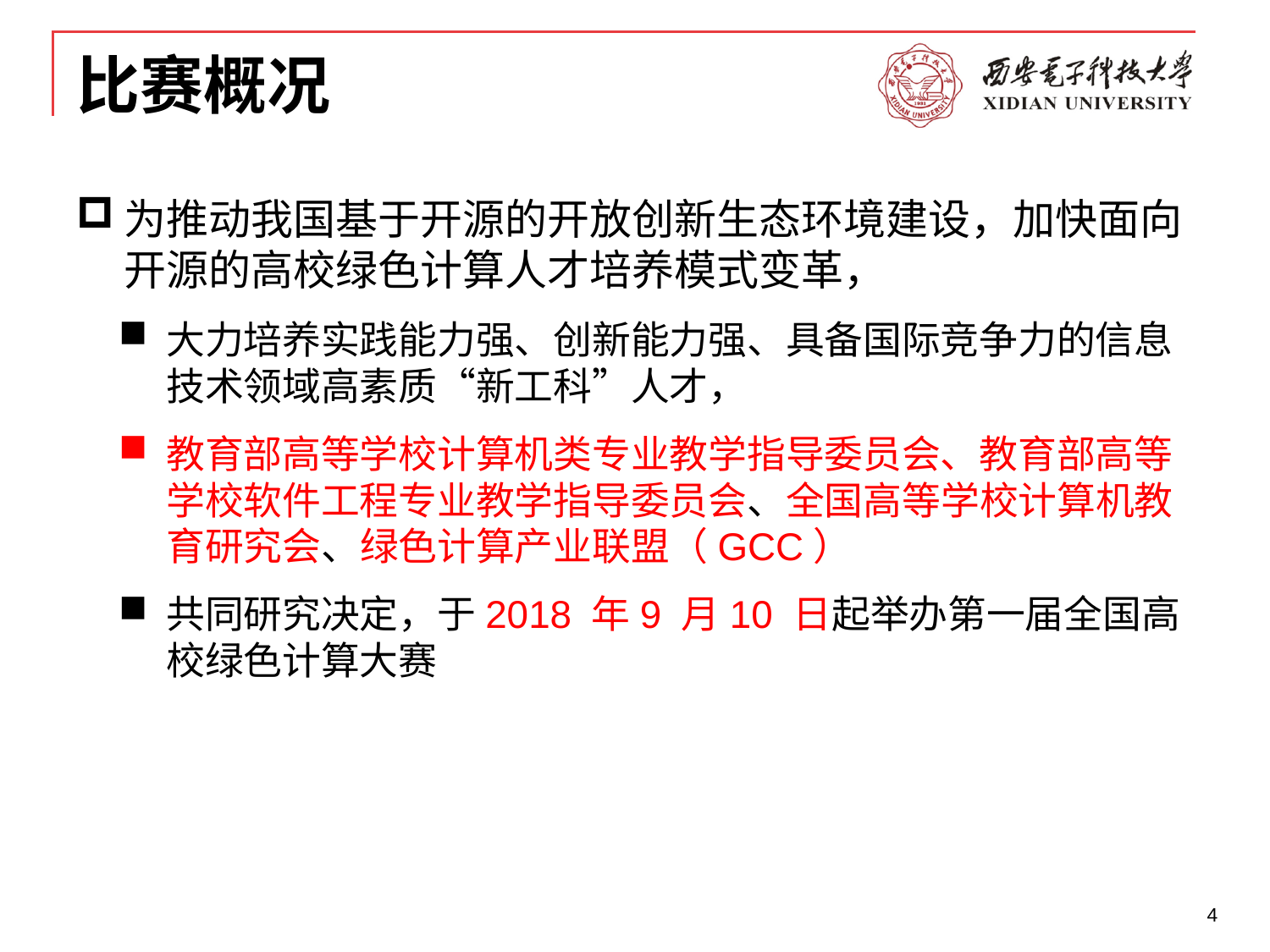

# 比赛概况
为推动我国基于开源的开放创新生态环境建设，加快面向开源的高校绿色计算人才培养模式变革，
大力培养实践能力强、创新能力强、具备国际竞争力的信息技术领域高素质“新工科”人才，
教育部高等学校计算机类专业教学指导委员会、教育部高等学校软件工程专业教学指导委员会、全国高等学校计算机教育研究会、绿色计算产业联盟（GCC）
共同研究决定，于2018 年9 月10 日起举办第一届全国高校绿色计算大赛